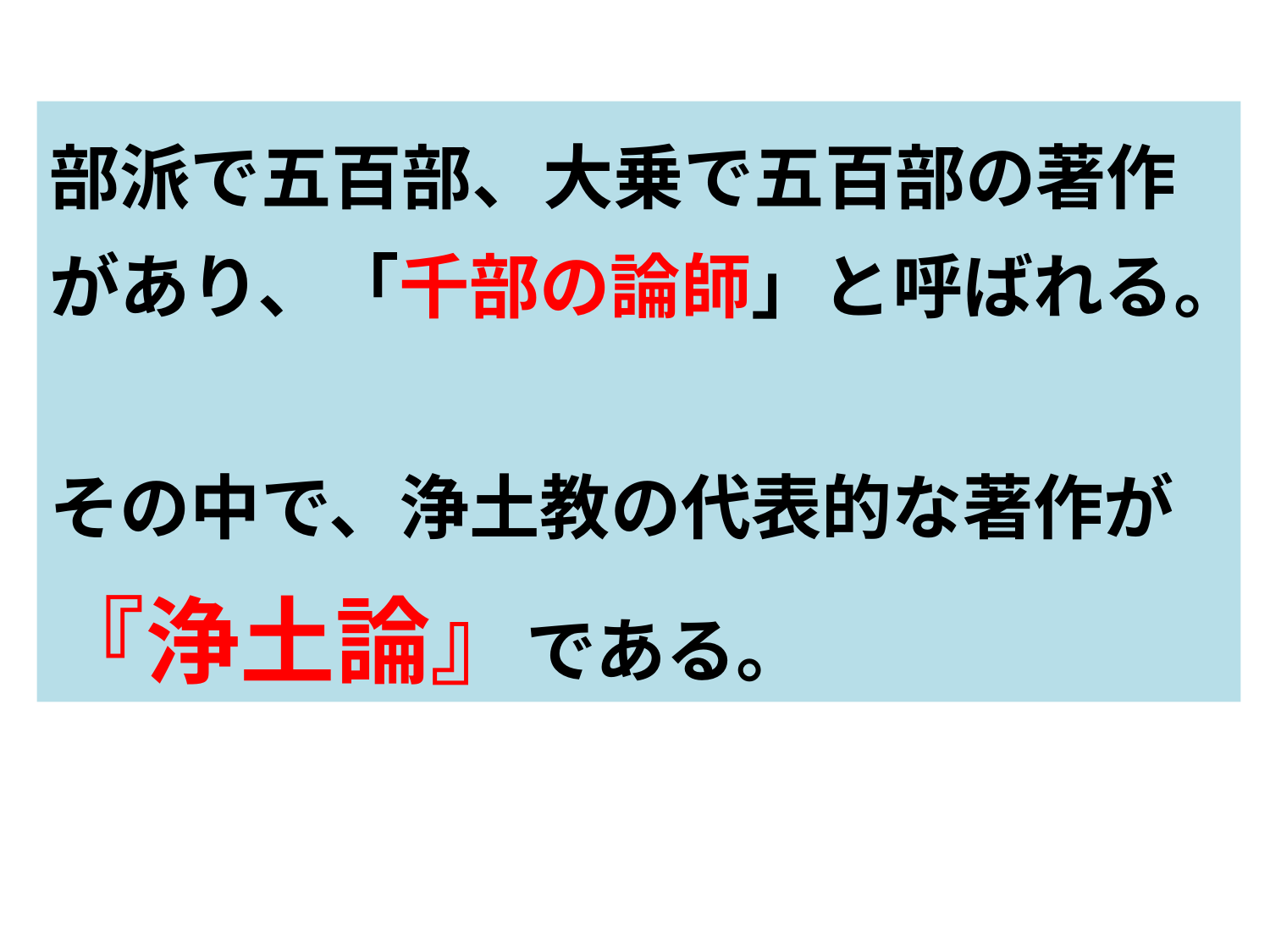

部派で五百部、大乗で五百部の著作があり、「千部の論師」と呼ばれる。

その中で、浄土教の代表的な著作が
『浄土論』である。